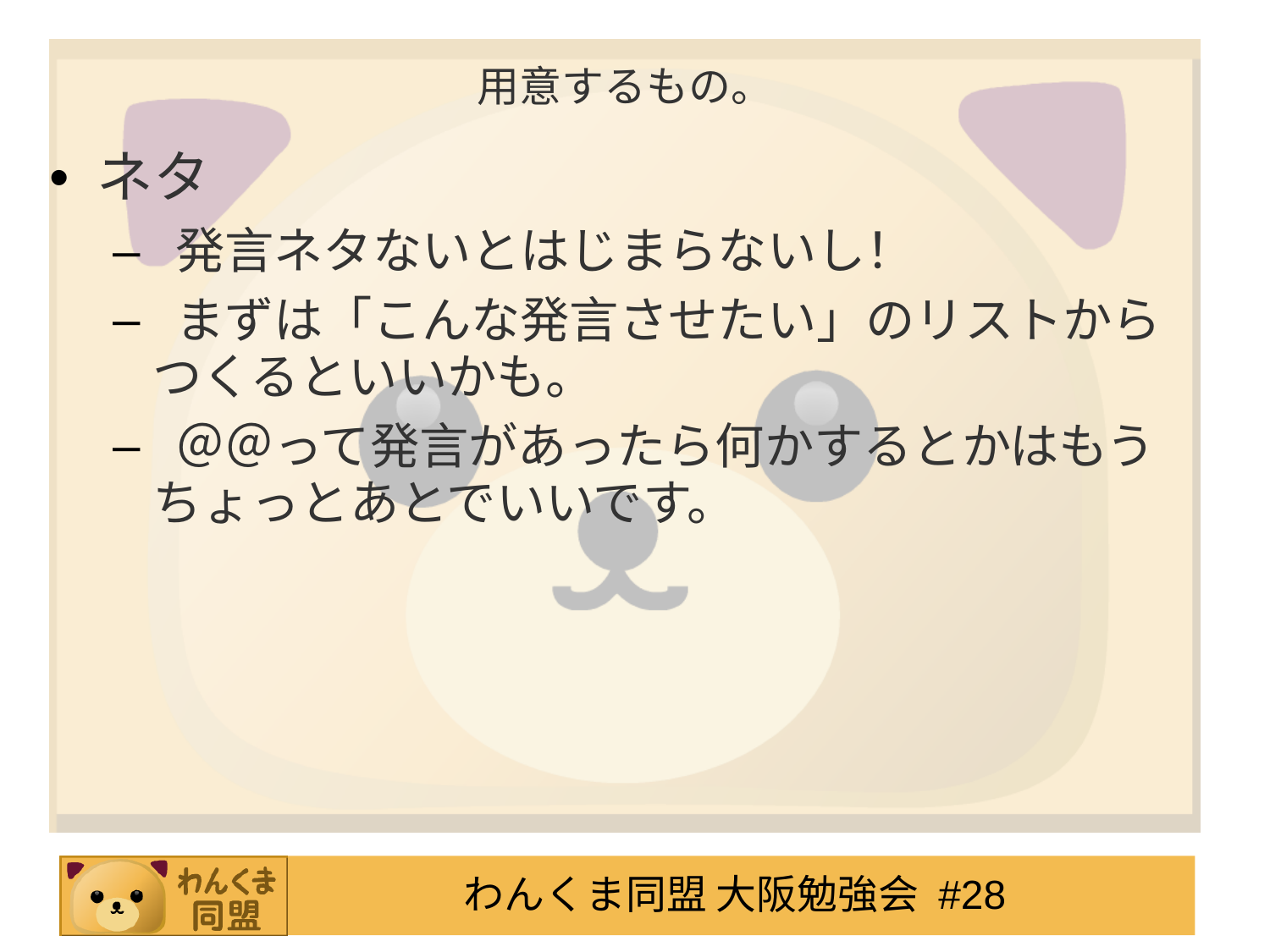

# 用意するもの。
ネタ
 発言ネタないとはじまらないし！
 まずは「こんな発言させたい」のリストからつくるといいかも。
 ＠＠って発言があったら何かするとかはもうちょっとあとでいいです。